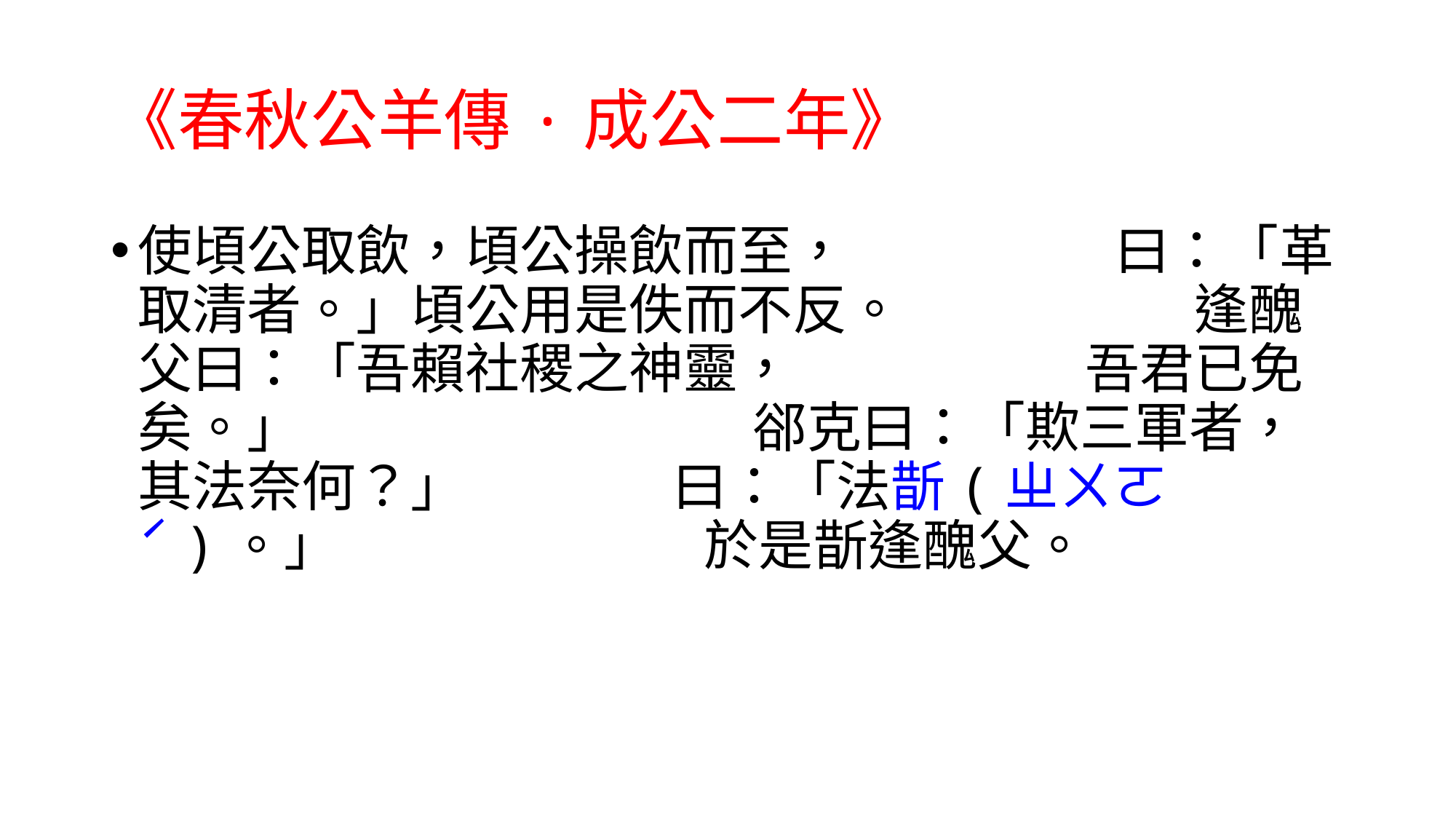

# 《春秋公羊傳·成公二年》
使頃公取飲，頃公操飲而至，                      曰：「革取清者。」頃公用是佚而不反。                        逢醜父曰：「吾賴社稷之神靈，                        吾君已免矣。」                                     郤克曰：「欺三軍者，其法奈何？」                 曰：「法斮(ㄓㄨㄛˊ)。」                              於是斮逢醜父。